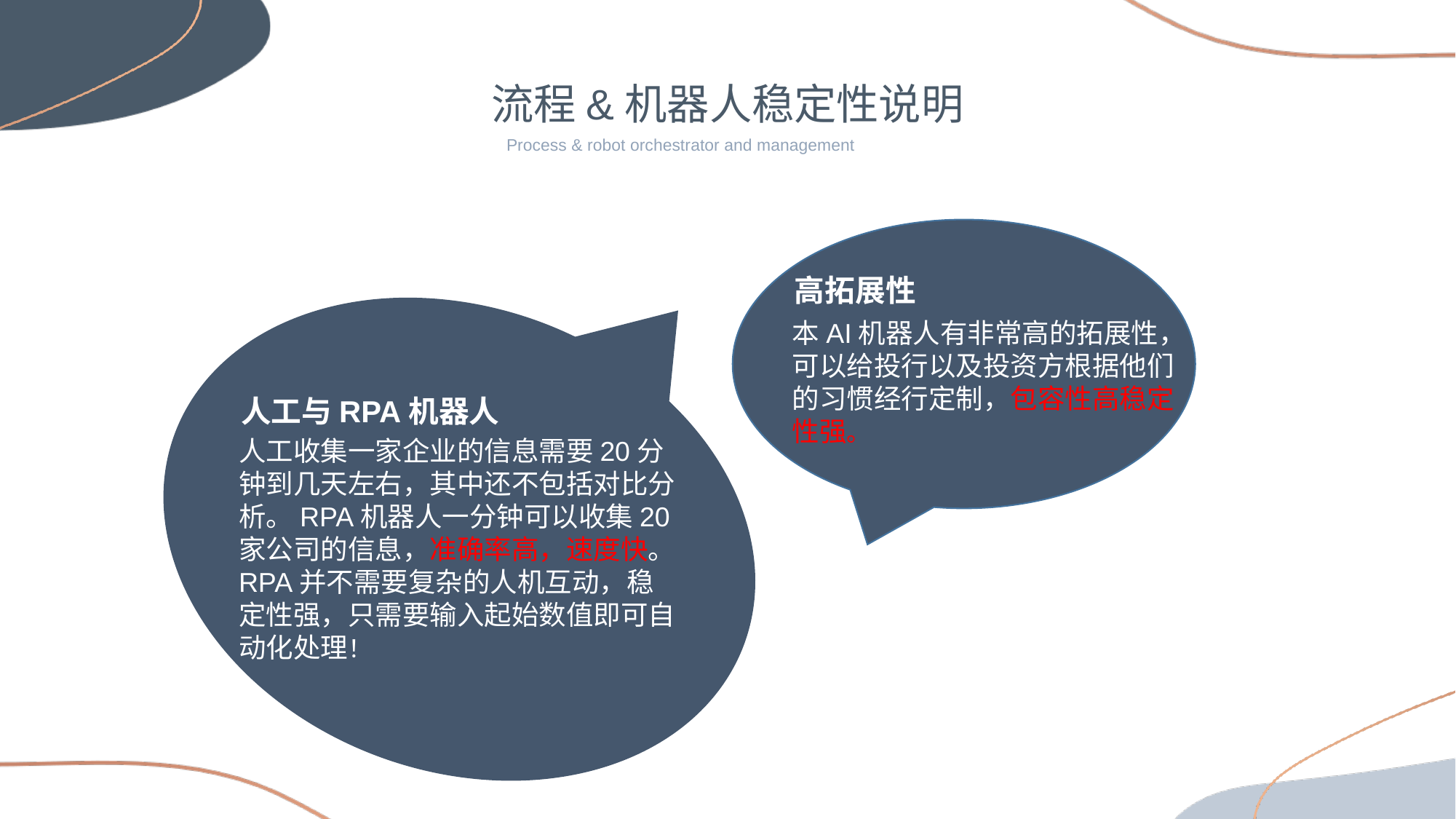

流程&机器人稳定性说明
Process & robot orchestrator and management

高拓展性
本AI机器人有非常高的拓展性，可以给投行以及投资方根据他们的习惯经行定制，包容性高稳定性强。

人工与RPA机器人
人工收集一家企业的信息需要20分钟到几天左右，其中还不包括对比分析。RPA机器人一分钟可以收集20家公司的信息，准确率高，速度快。
RPA并不需要复杂的人机互动，稳定性强，只需要输入起始数值即可自动化处理！